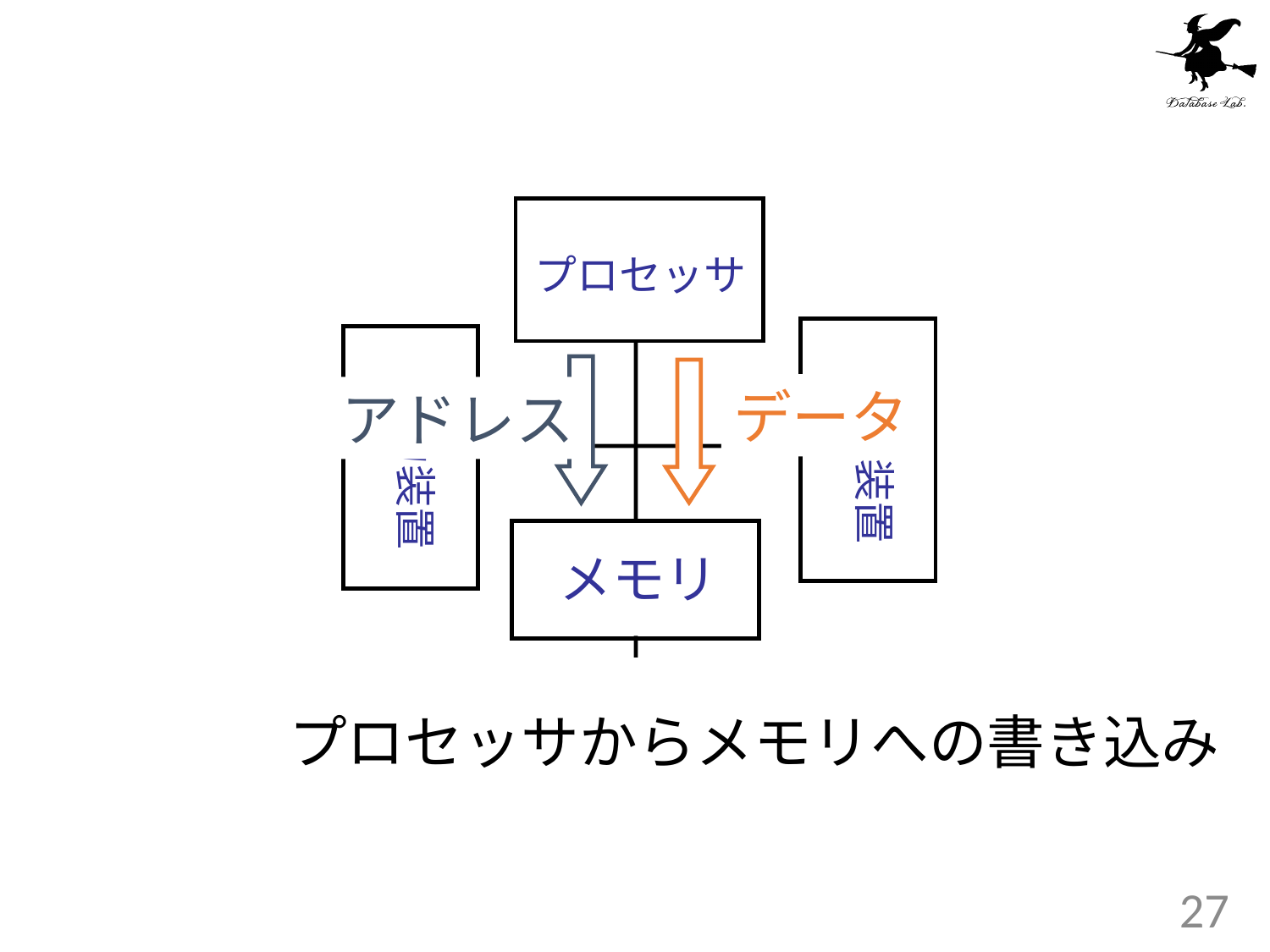

プロセッサ

出力装置
入力装置

メモリ

補助記憶装置

データ
アドレス

プロセッサからメモリへの書き込み
補助記憶装置

27